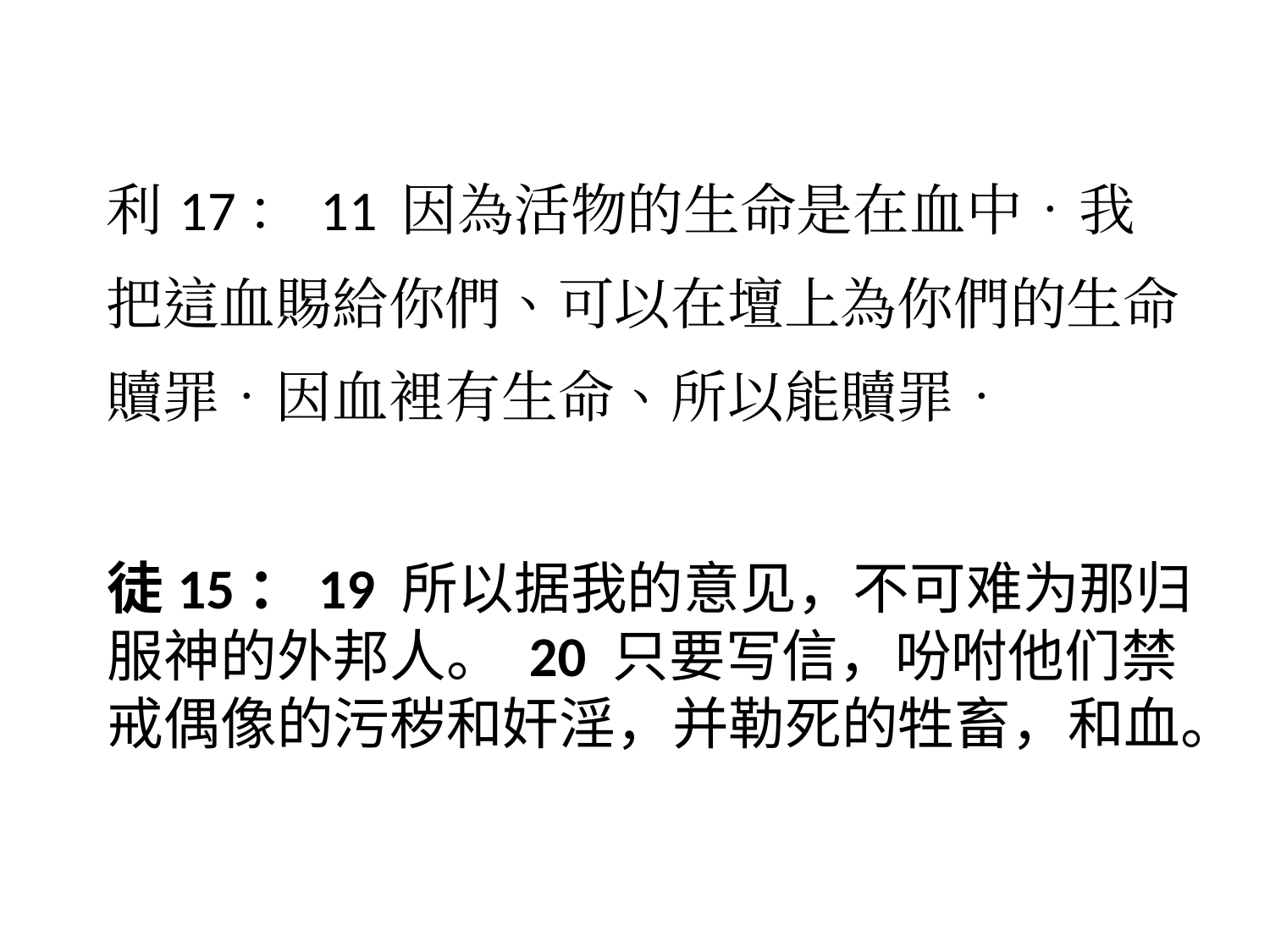

| 利17：11 因為活物的生命是在血中．我把這血賜給你們、可以在壇上為你們的生命贖罪．因血裡有生命、所以能贖罪． |
| --- |
徒15：19 所以据我的意见，不可难为那归服神的外邦人。 20 只要写信，吩咐他们禁戒偶像的污秽和奸淫，并勒死的牲畜，和血。